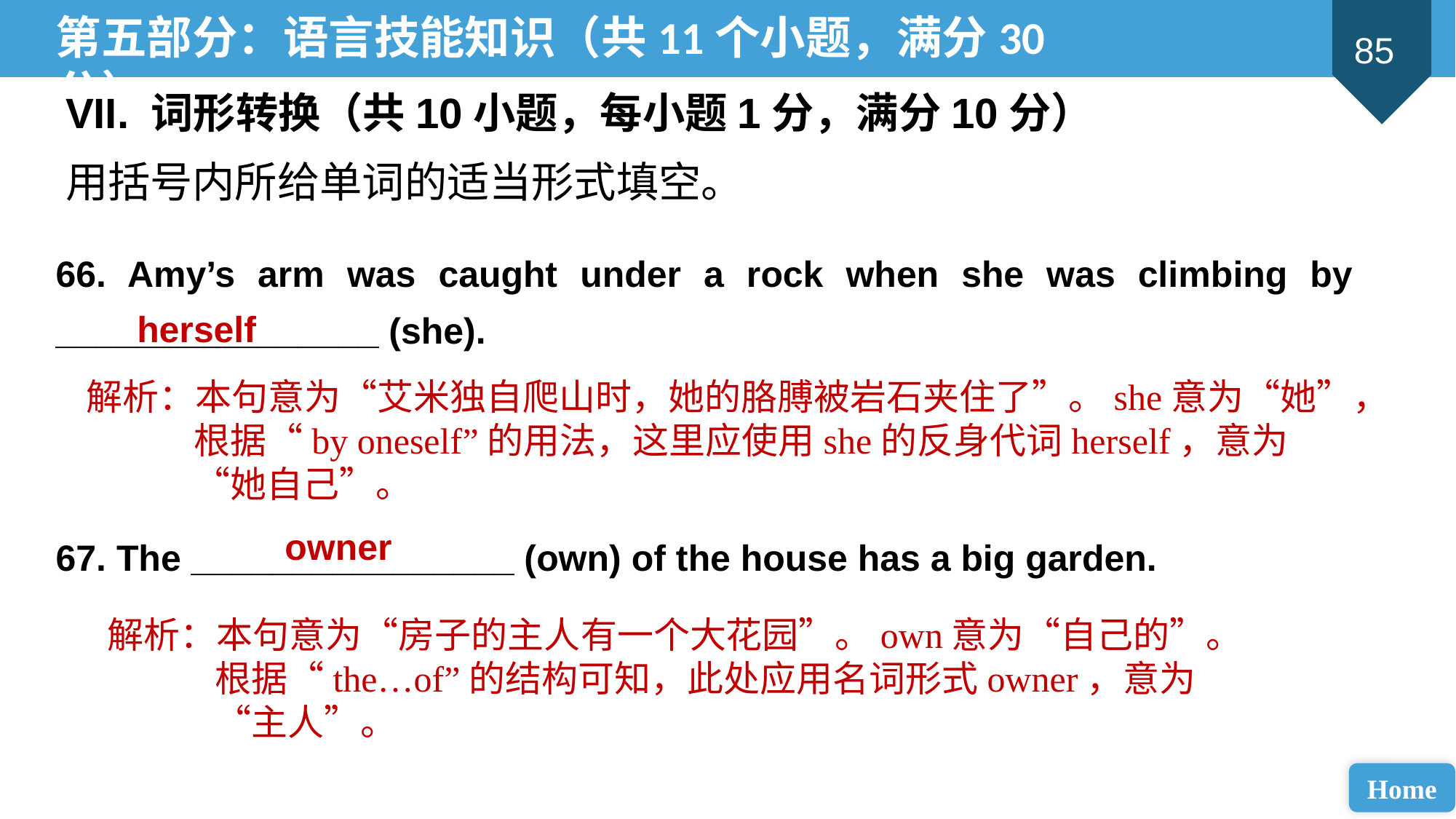

第五部分：语言技能知识（共11个小题，满分30分）
VII. 词形转换（共10小题，每小题1分，满分10分）
用括号内所给单词的适当形式填空。
66. Amy’s arm was caught under a rock when she was climbing by ________________ (she).

67. The ________________ (own) of the house has a big garden.
herself
解析：本句意为“艾米独自爬山时，她的胳膊被岩石夹住了”。she意为“她”，根据“by oneself”的用法，这里应使用she的反身代词herself，意为“她自己”。
owner
解析：本句意为“房子的主人有一个大花园”。own意为“自己的”。根据“the…of”的结构可知，此处应用名词形式owner，意为“主人”。